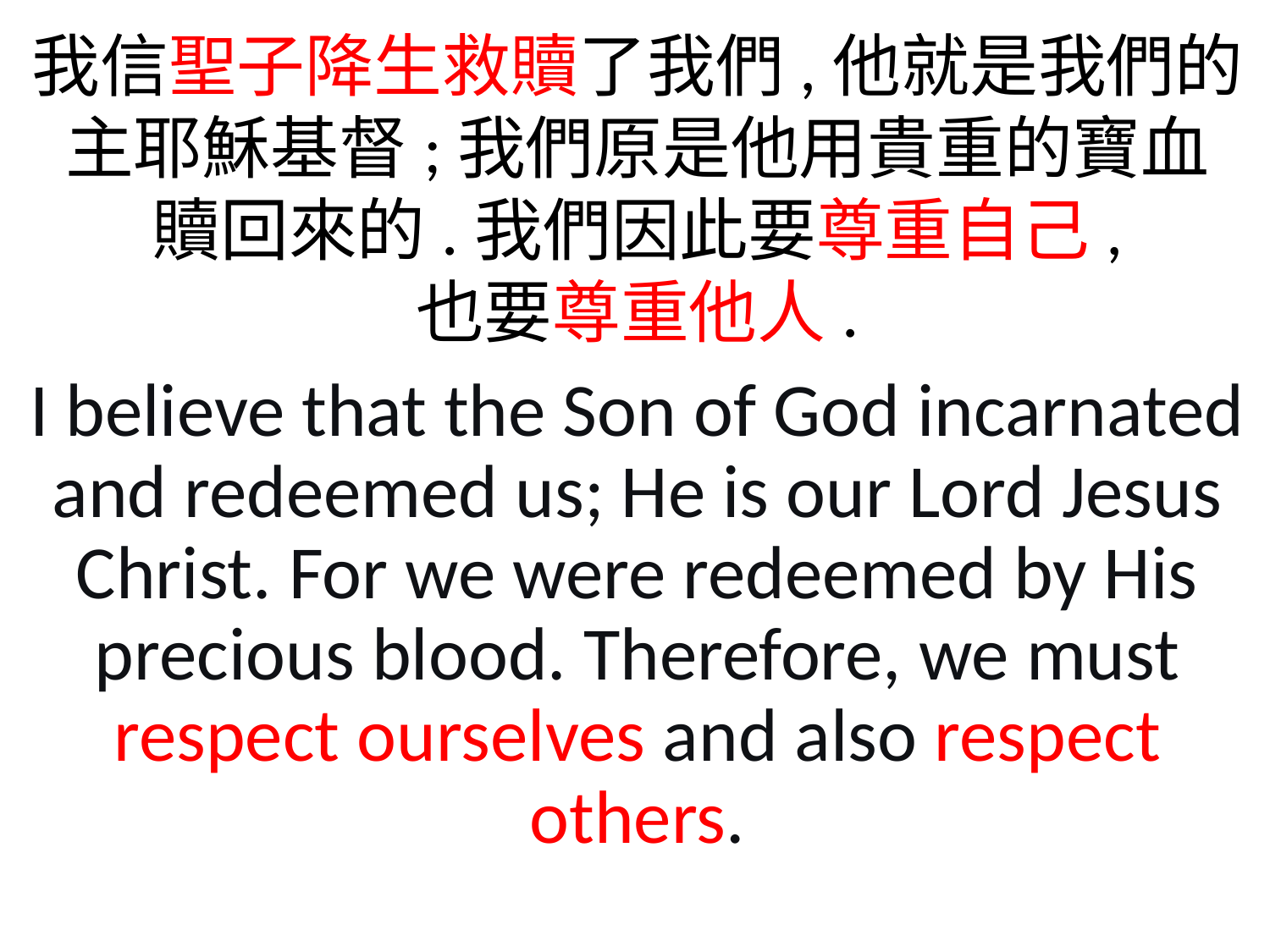

我信聖子降生救贖了我們,他就是我們的主耶穌基督;我們原是他用貴重的寶血
贖回來的.我們因此要尊重自己,
也要尊重他人.
I believe that the Son of God incarnated and redeemed us; He is our Lord Jesus Christ. For we were redeemed by His precious blood. Therefore, we must respect ourselves and also respect others.